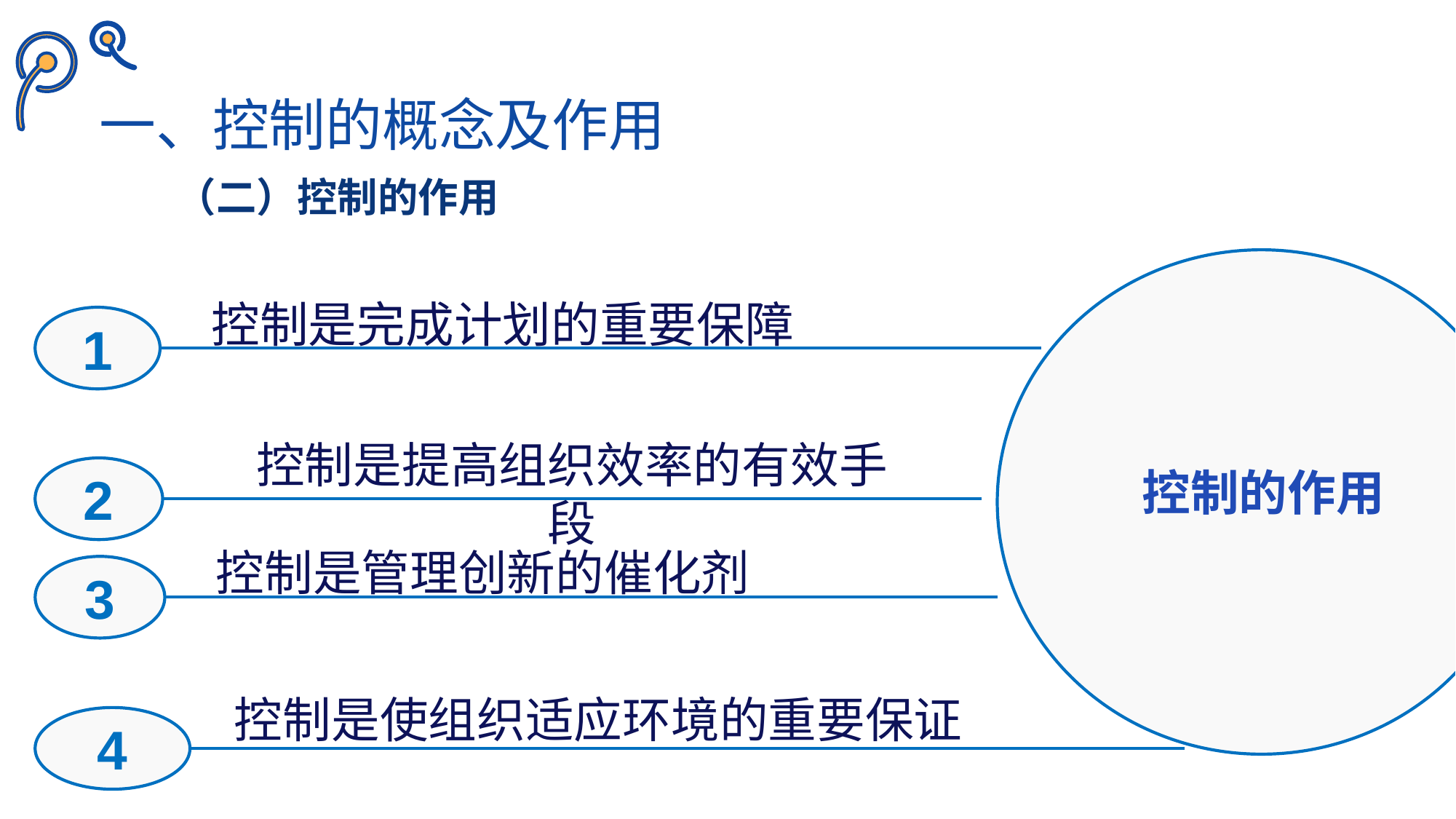

02   内容讲授
03  总结
01    学习目标

一、控制的概念及作用
（二）控制的作用

控制是完成计划的重要保障
1
控制是提高组织效率的有效手段
  控制的作用

2
  控制是管理创新的催化剂

3
  控制是使组织适应环境的重要保证

4

分析控制的过程
选择控制的方法